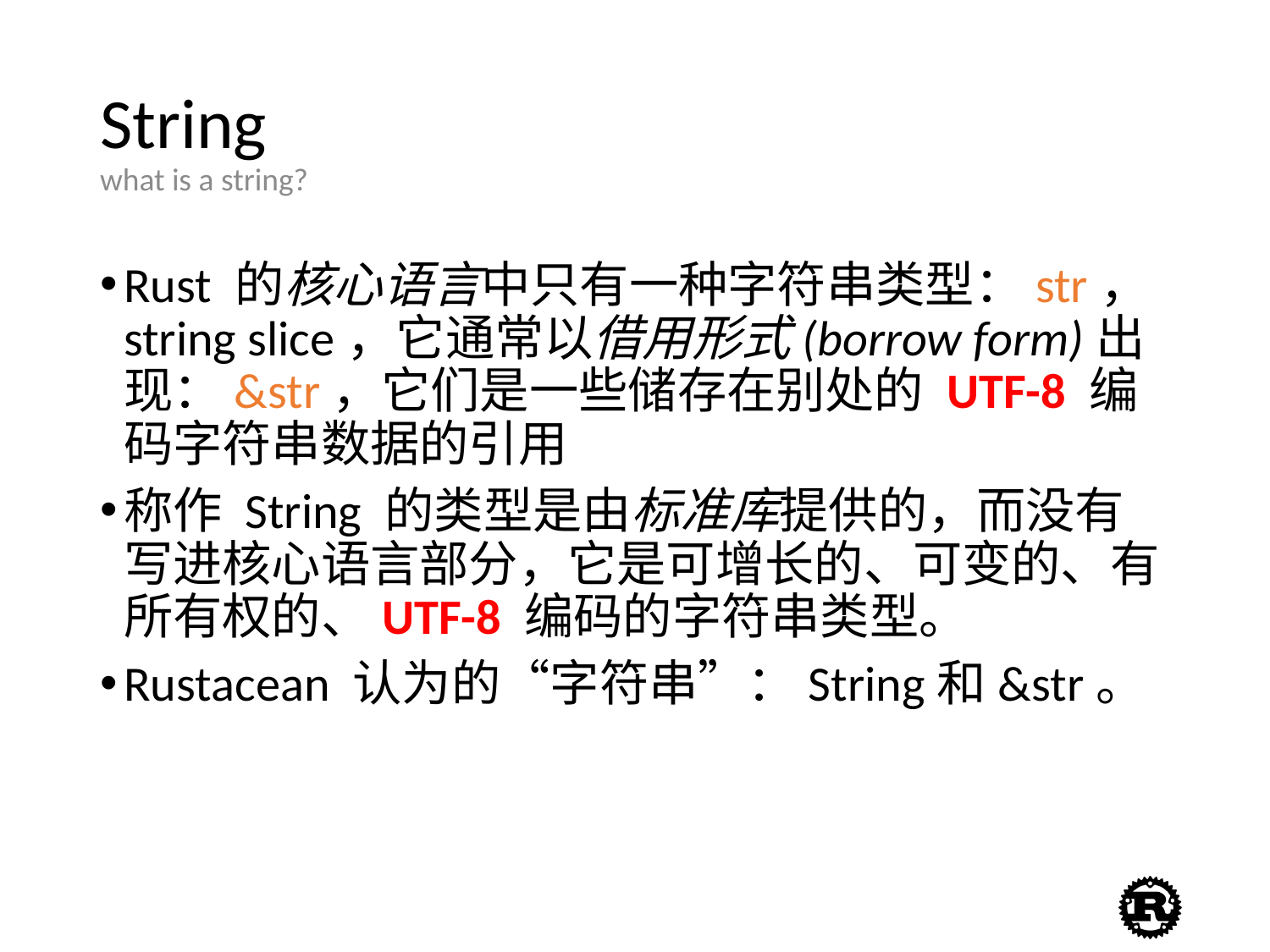

# String what is a string?
Rust 的核心语言中只有一种字符串类型：str，string slice，它通常以借用形式(borrow form)出现：&str，它们是一些储存在别处的 UTF-8 编码字符串数据的引用
称作 String 的类型是由标准库提供的，而没有写进核心语言部分，它是可增长的、可变的、有所有权的、UTF-8 编码的字符串类型。
Rustacean 认为的“字符串”：String和&str。